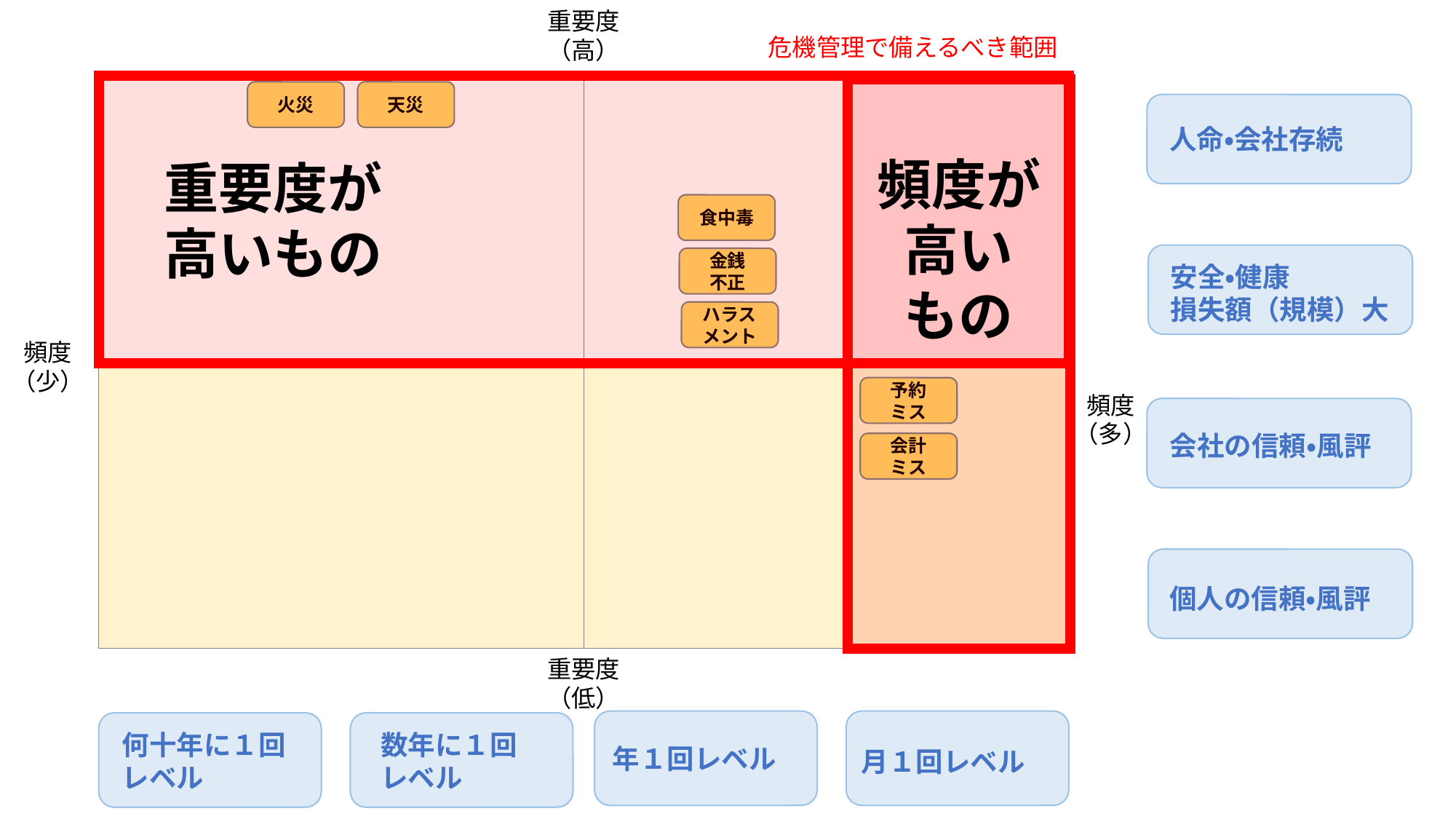

重要度
（高）
危機管理で備えるべき範囲
|  |  |
| --- | --- |
|  |  |
　重要度が
　高いもの

頻度が
高い
もの

火災
天災

人命・会社存続
食中毒

金銭
不正
安全・健康
損失額（規模）大
ハラスメント
頻度
（少）
予約
ミス
頻度
（多）

会社の信頼・風評
会計
ミス

個人の信頼・風評
重要度
（低）

数年に１回
レベル
何十年に１回
レベル
年１回レベル
月１回レベル